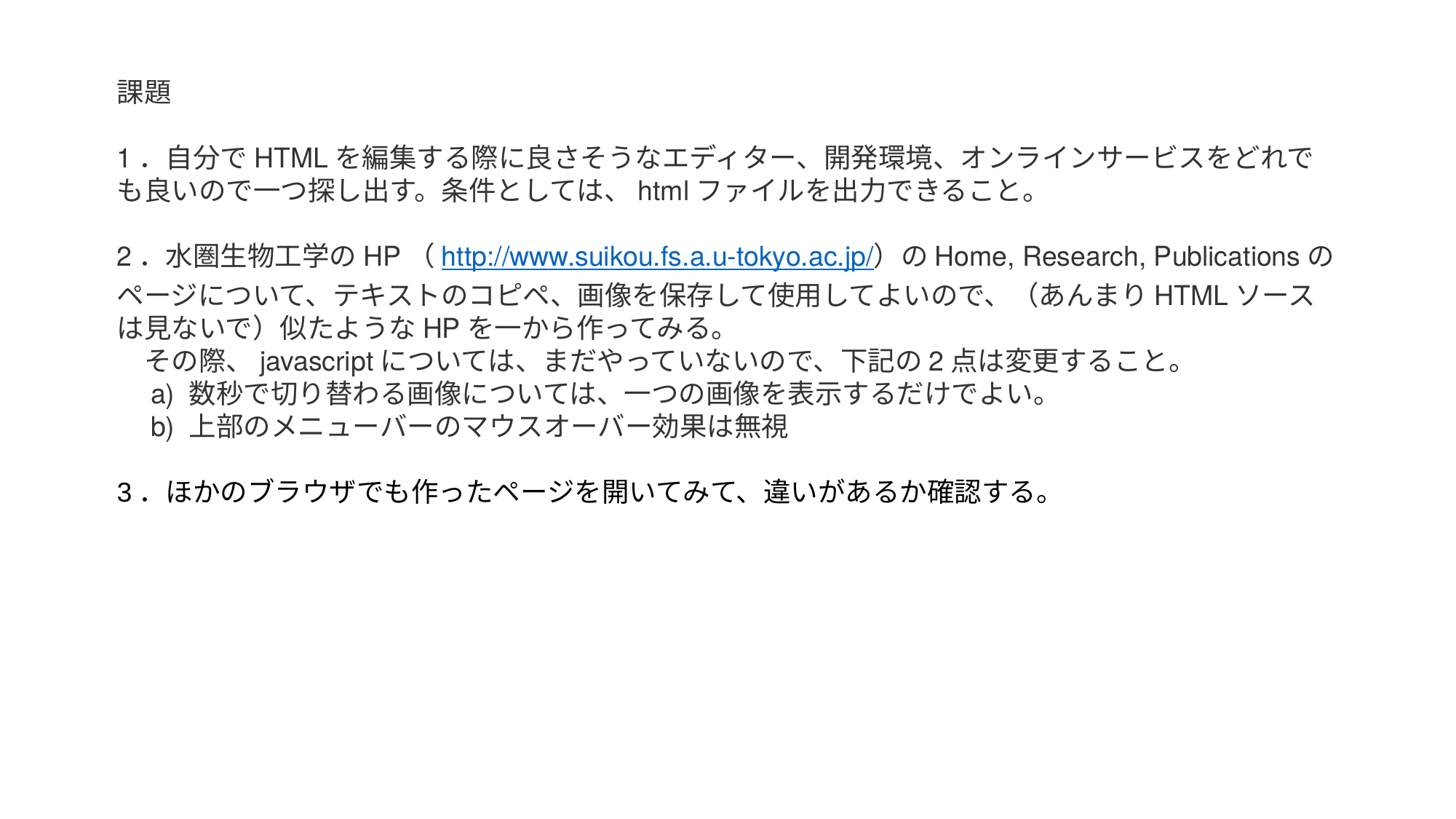

課題

1．自分でHTMLを編集する際に良さそうなエディター、開発環境、オンラインサービスをどれでも良いので一つ探し出す。条件としては、htmlファイルを出力できること。

2．水圏生物工学のHP（http://www.suikou.fs.a.u-tokyo.ac.jp/）のHome, Research, Publicationsのページについて、テキストのコピペ、画像を保存して使用してよいので、（あんまりHTMLソースは見ないで）似たようなHPを一から作ってみる。
　その際、javascriptについては、まだやっていないので、下記の2点は変更すること。
　a) 数秒で切り替わる画像については、一つの画像を表示するだけでよい。
　b) 上部のメニューバーのマウスオーバー効果は無視

3．ほかのブラウザでも作ったページを開いてみて、違いがあるか確認する。